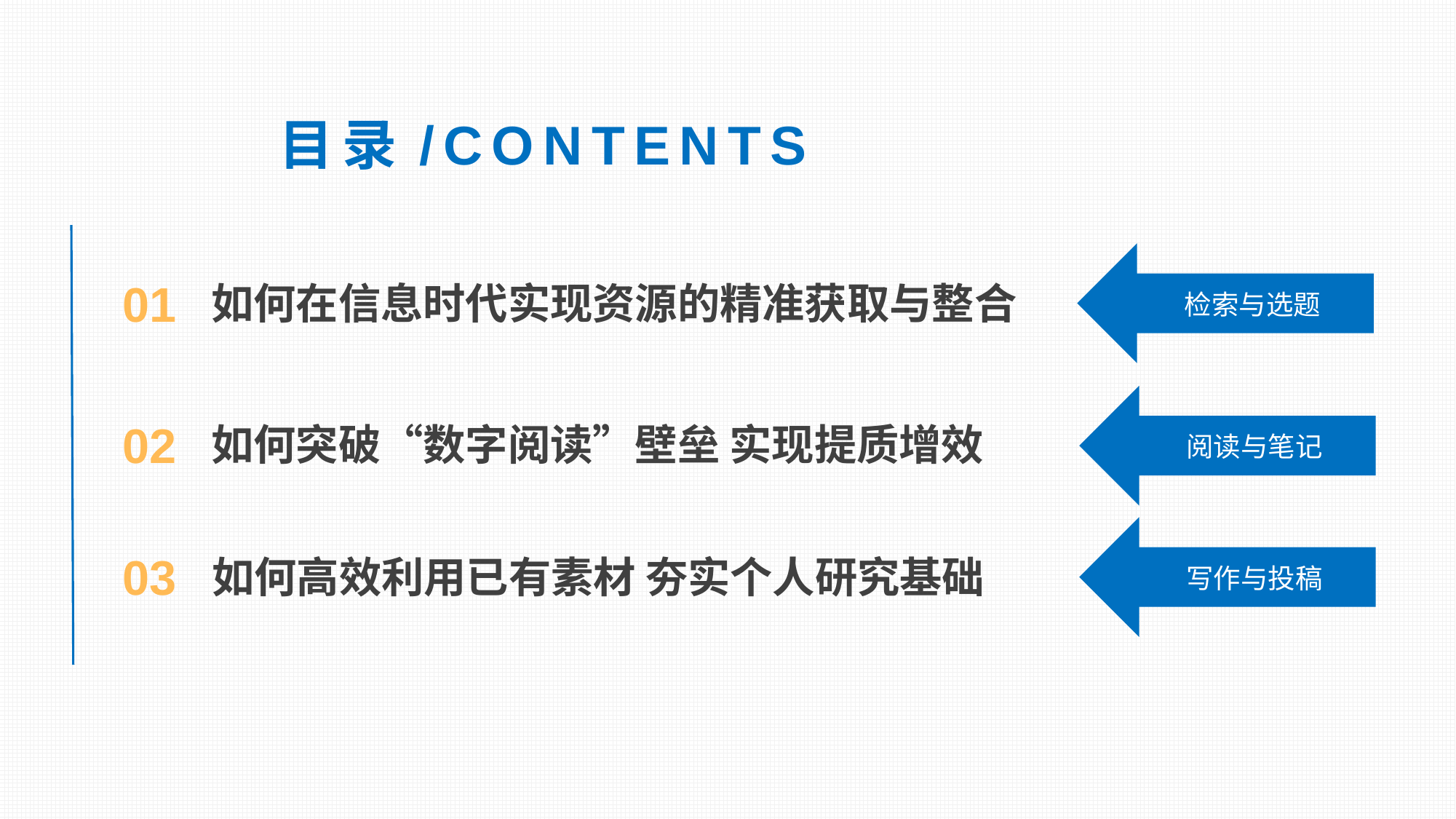

目录/CONTENTS

检索与选题
01
如何在信息时代实现资源的精准获取与整合

阅读与笔记
02
如何突破“数字阅读”壁垒 实现提质增效

写作与投稿
03
如何高效利用已有素材 夯实个人研究基础